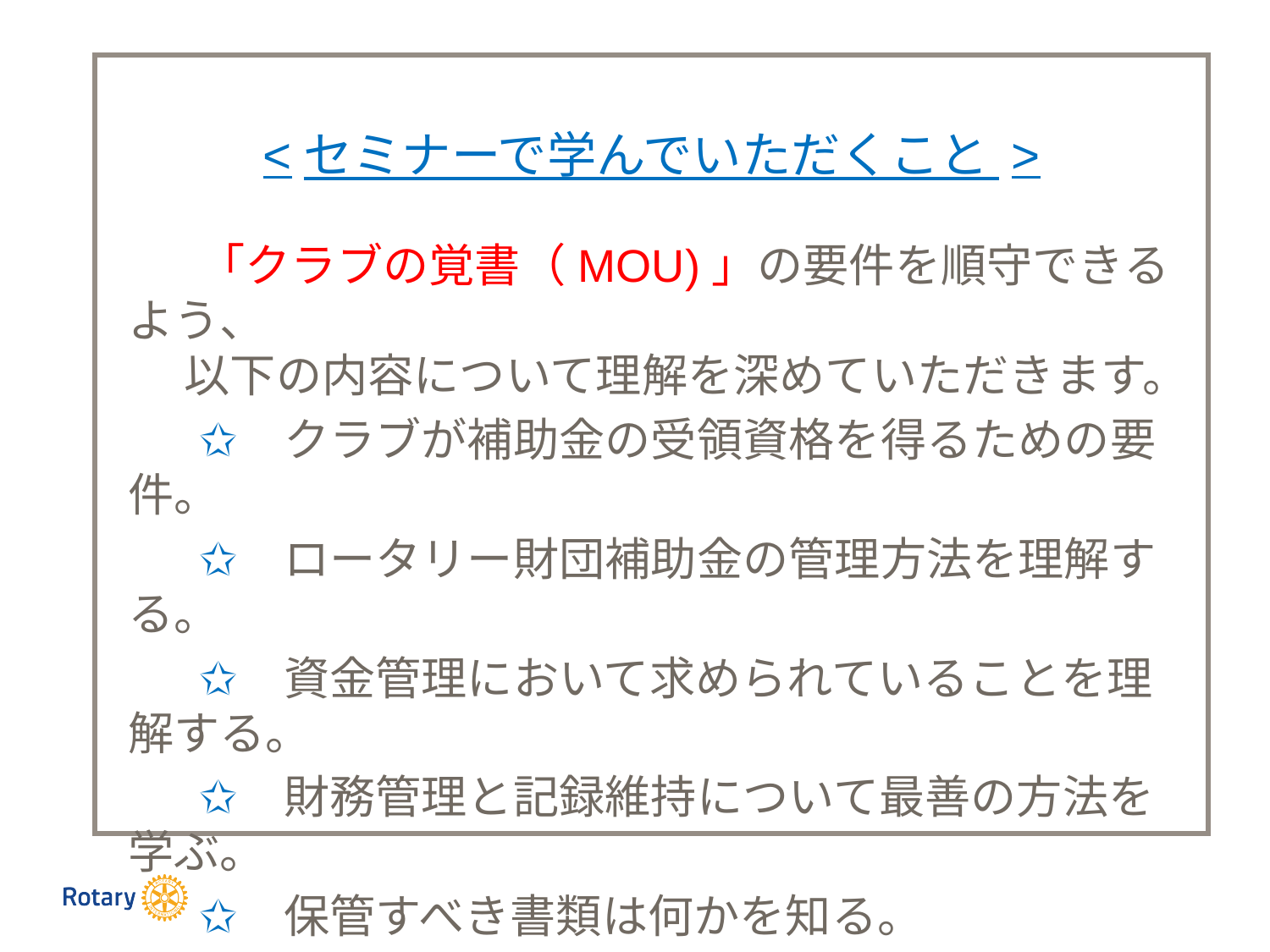

<セミナーで学んでいただくこと >

　　「クラブの覚書（MOU)」の要件を順守できるよう、
 　以下の内容について理解を深めていただきます。
　　✩　クラブが補助金の受領資格を得るための要件。
　　✩　ロータリー財団補助金の管理方法を理解する。
　　✩　資金管理において求められていることを理解する。
　　✩　財務管理と記録維持について最善の方法を学ぶ。
　　✩　保管すべき書類は何かを知る。
　　✩　報告要件について理解する。